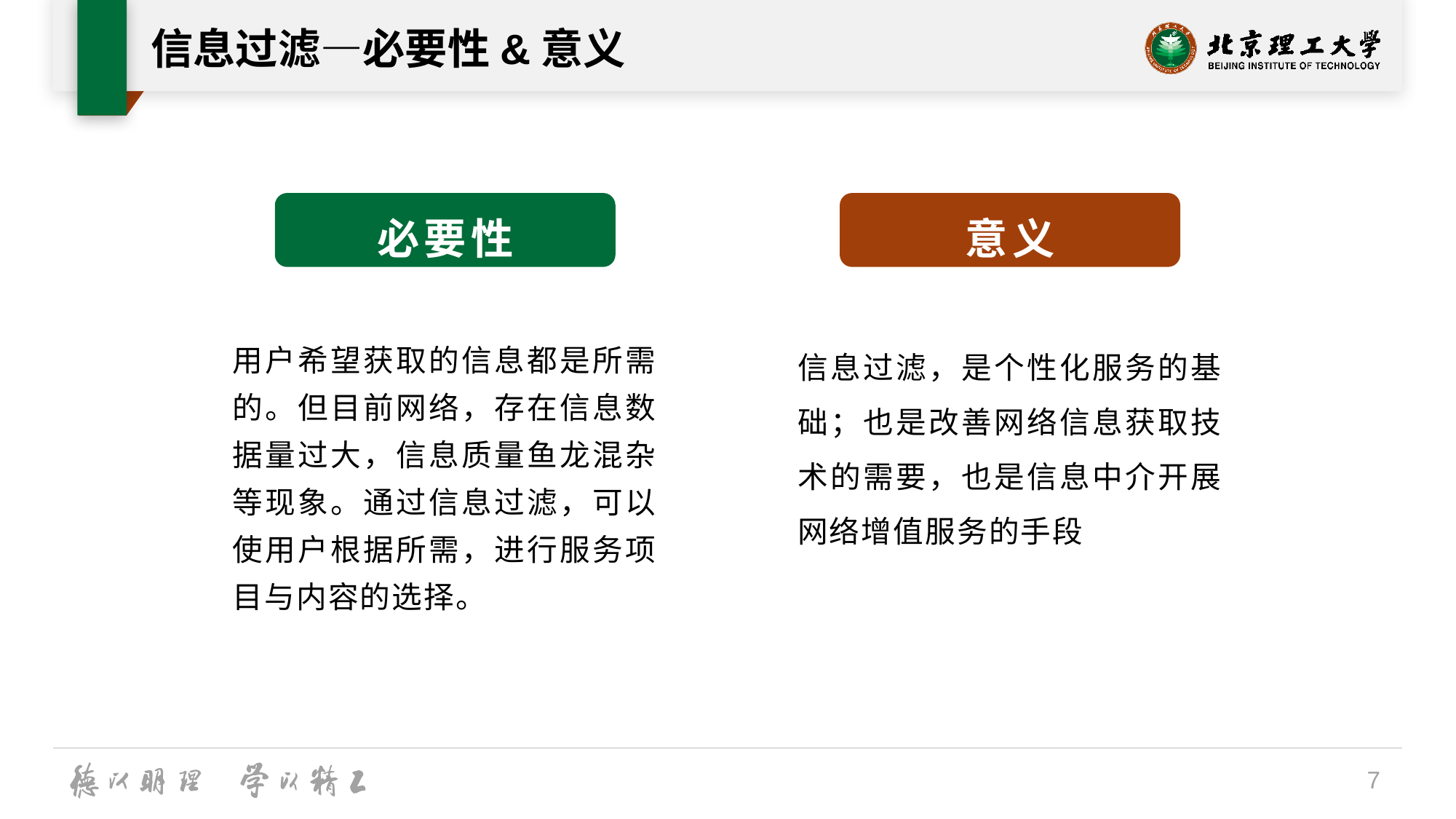

# 信息过滤—必要性&意义
必要性
意义
用户希望获取的信息都是所需的。但目前网络，存在信息数据量过大，信息质量鱼龙混杂等现象。通过信息过滤，可以使用户根据所需，进行服务项目与内容的选择。

信息过滤，是个性化服务的基础；也是改善网络信息获取技术的需要，也是信息中介开展网络增值服务的手段